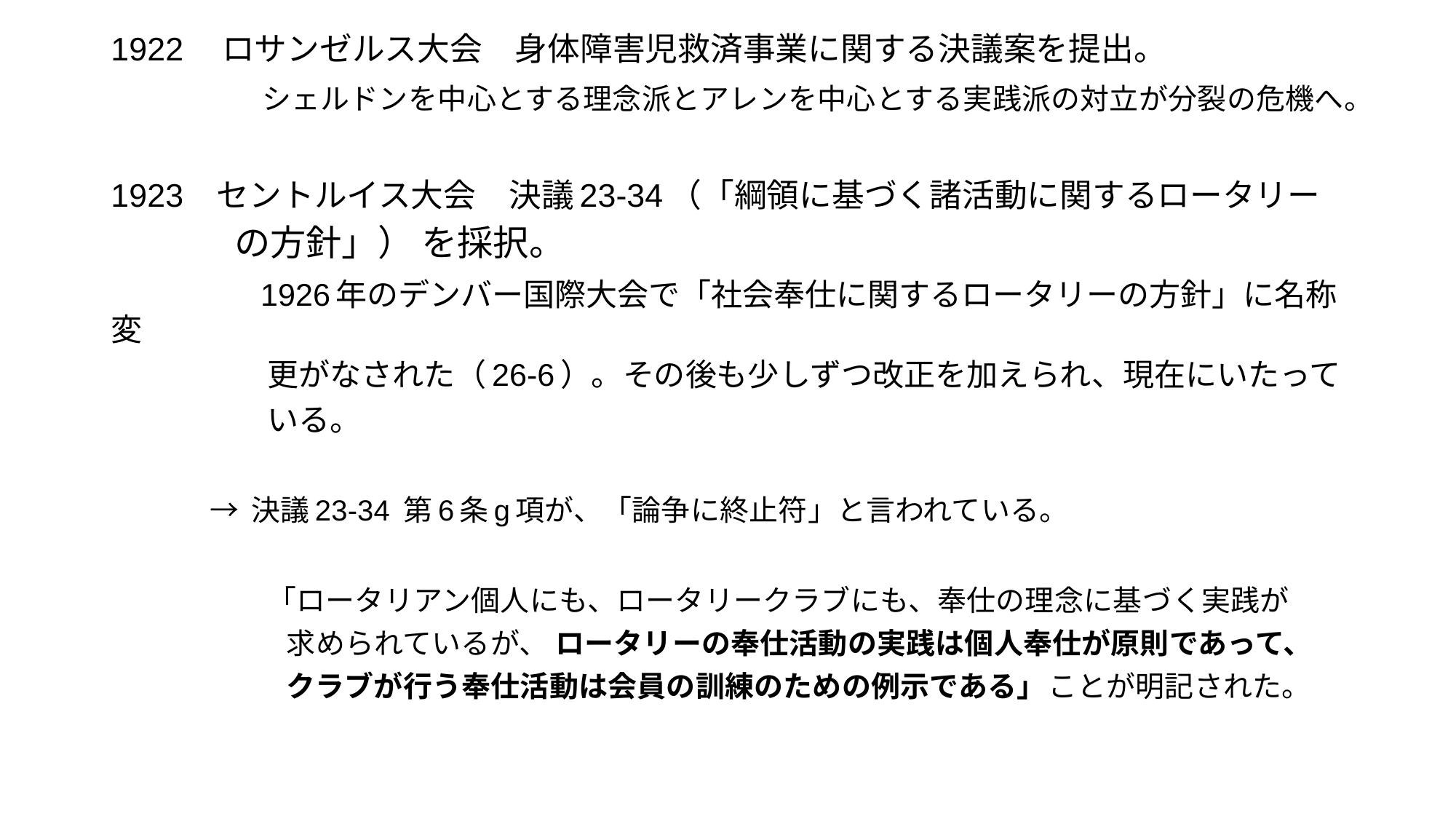

1922　ロサンゼルス大会　身体障害児救済事業に関する決議案を提出。
　　　　 シェルドンを中心とする理念派とアレンを中心とする実践派の対立が分裂の危機へ。

1923   セントルイス大会　決議23-34（「綱領に基づく諸活動に関するロータリー
　　　  の方針」） を採択。
　　　　1926年のデンバー国際大会で「社会奉仕に関するロータリーの方針」に名称変
　　　　　更がなされた（26-6）。その後も少しずつ改正を加えられ、現在にいたって
　　　　　いる。

              → 決議23-34 第6条g項が、「論争に終止符」と言われている。

　　　　　「ロータリアン個人にも、ロータリークラブにも、奉仕の理念に基づく実践が
　　　　　　求められているが、 ロータリーの奉仕活動の実践は個人奉仕が原則であって、
　　　　　　クラブが行う奉仕活動は会員の訓練のための例示である」ことが明記された。